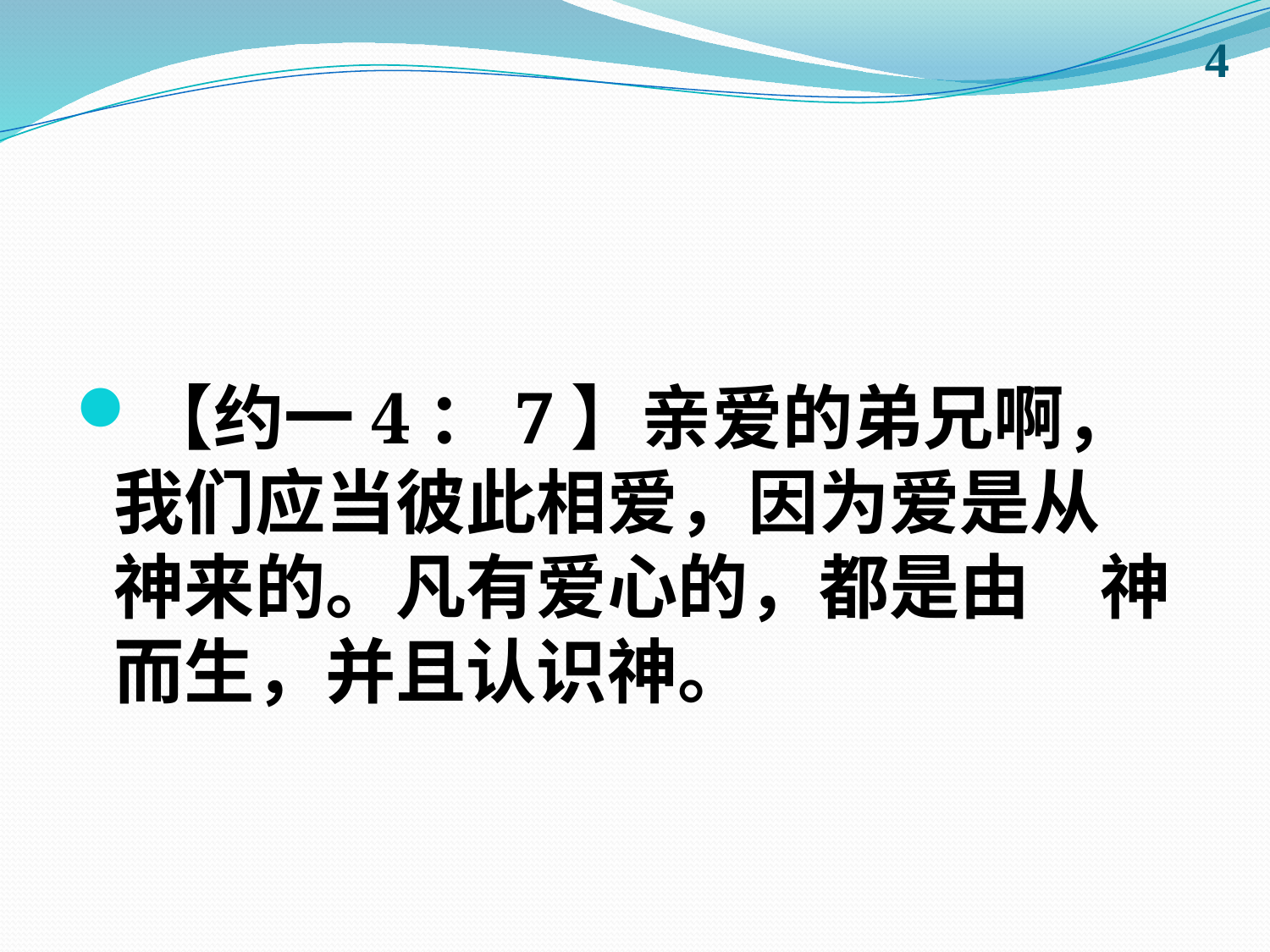

4
#

【约一4：7】亲爱的弟兄啊，我们应当彼此相爱，因为爱是从　神来的。凡有爱心的，都是由　神而生，并且认识神。